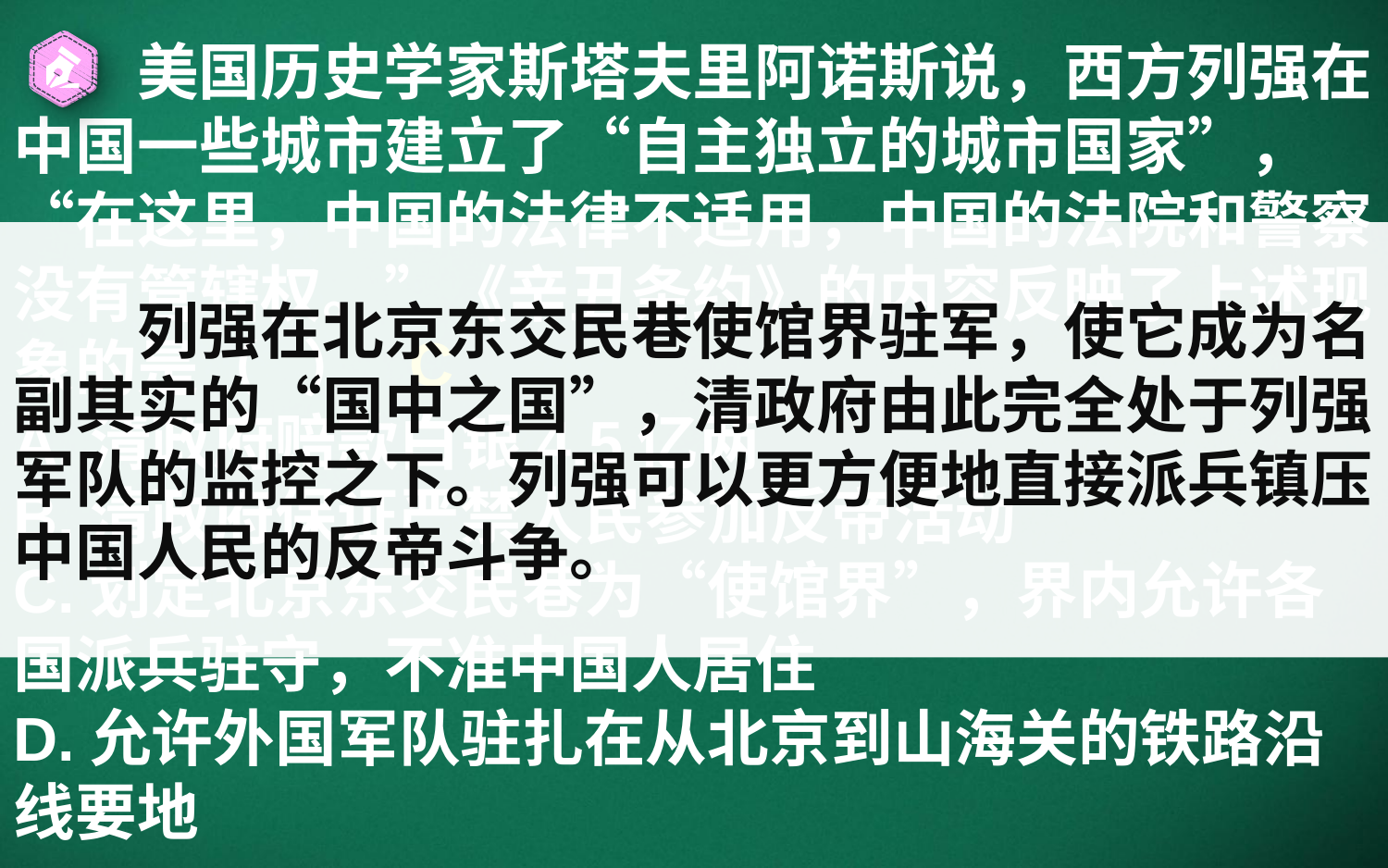

美国历史学家斯塔夫里阿诺斯说，西方列强在中国一些城市建立了“自主独立的城市国家”，“在这里，中国的法律不适用，中国的法院和警察没有管辖权。”《辛丑条约》的内容反映了上述现象的是（   ）
A.清政府赔款白银4.5亿两
B.清政府保证严禁人民参加反帝活动
C.划定北京东交民巷为“使馆界”，界内允许各国派兵驻守，不准中国人居住
D.允许外国军队驻扎在从北京到山海关的铁路沿线要地

列强在北京东交民巷使馆界驻军，使它成为名副其实的“国中之国”，清政府由此完全处于列强军队的监控之下。列强可以更方便地直接派兵镇压中国人民的反帝斗争。
C